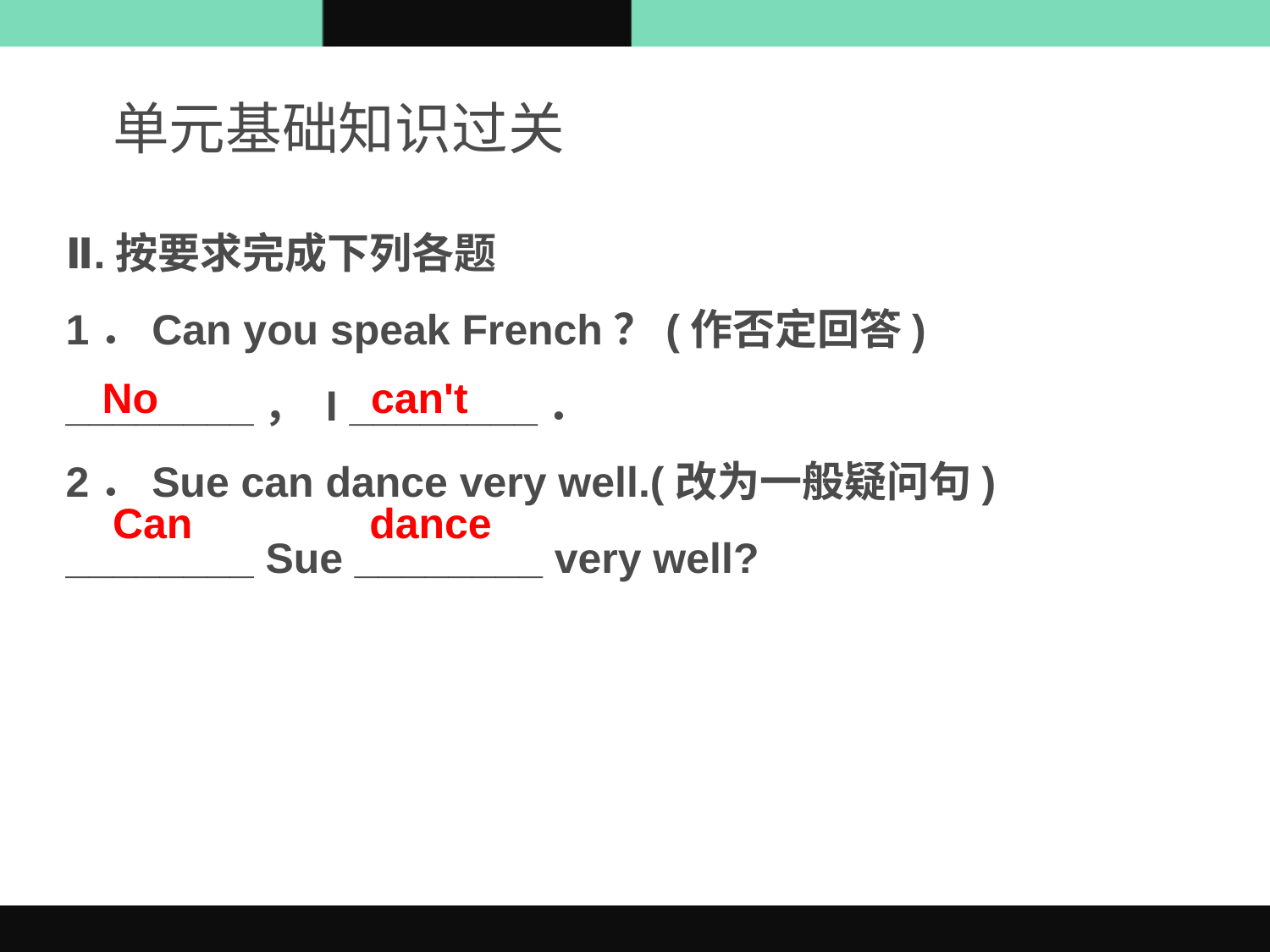

单元基础知识过关
Ⅱ.按要求完成下列各题
1．Can you speak French？(作否定回答)
________， I ________．
2．Sue can dance very well.(改为一般疑问句)
________ Sue ________ very well?
No                  can't
Can               dance